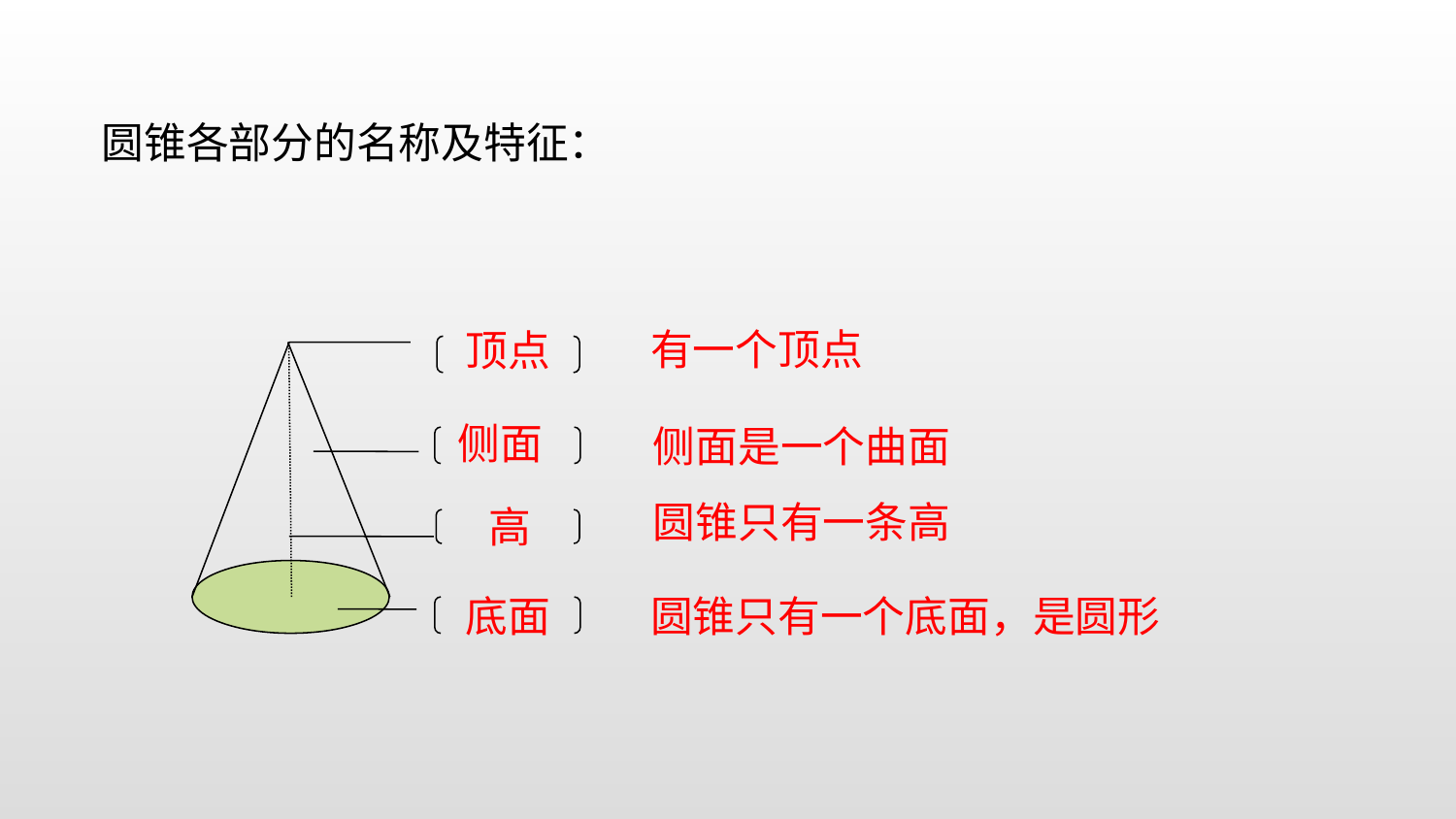

圆锥各部分的名称及特征：
有一个顶点
顶点

侧面
侧面是一个曲面

圆锥只有一条高
高

底面
圆锥只有一个底面，是圆形